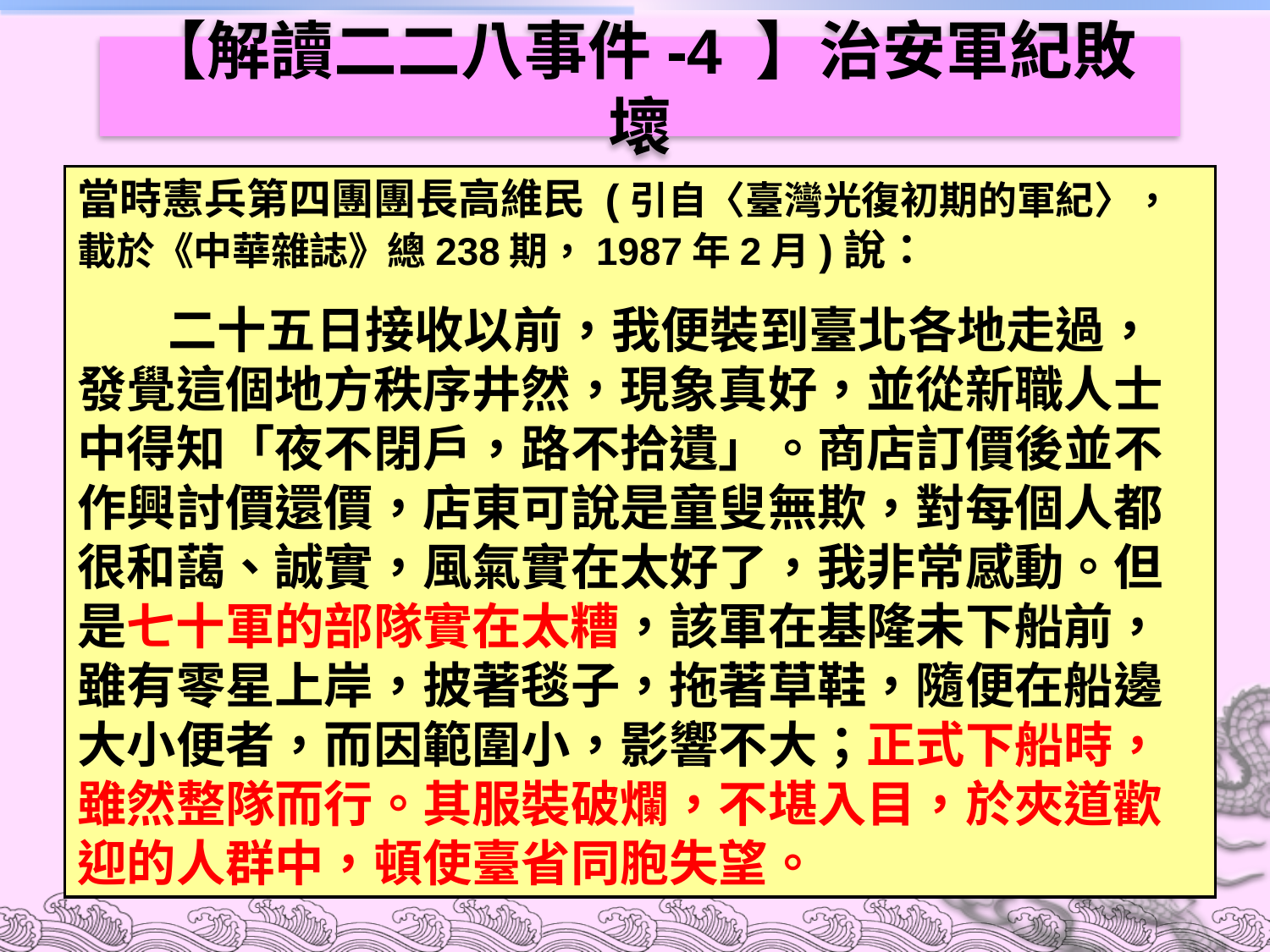

【解讀二二八事件-4 】治安軍紀敗壞
當時憲兵第四團團長高維民 (引自〈臺灣光復初期的軍紀〉，載於《中華雜誌》總238期，1987年2月)說：
       二十五日接收以前，我便裝到臺北各地走過，發覺這個地方秩序井然，現象真好，並從新職人士中得知「夜不閉戶，路不拾遺」。商店訂價後並不作興討價還價，店東可說是童叟無欺，對每個人都很和藹、誠實，風氣實在太好了，我非常感動。但是七十軍的部隊實在太糟，該軍在基隆未下船前，雖有零星上岸，披著毯子，拖著草鞋，隨便在船邊大小便者，而因範圍小，影響不大；正式下船時，雖然整隊而行。其服裝破爛，不堪入目，於夾道歡迎的人群中，頓使臺省同胞失望。